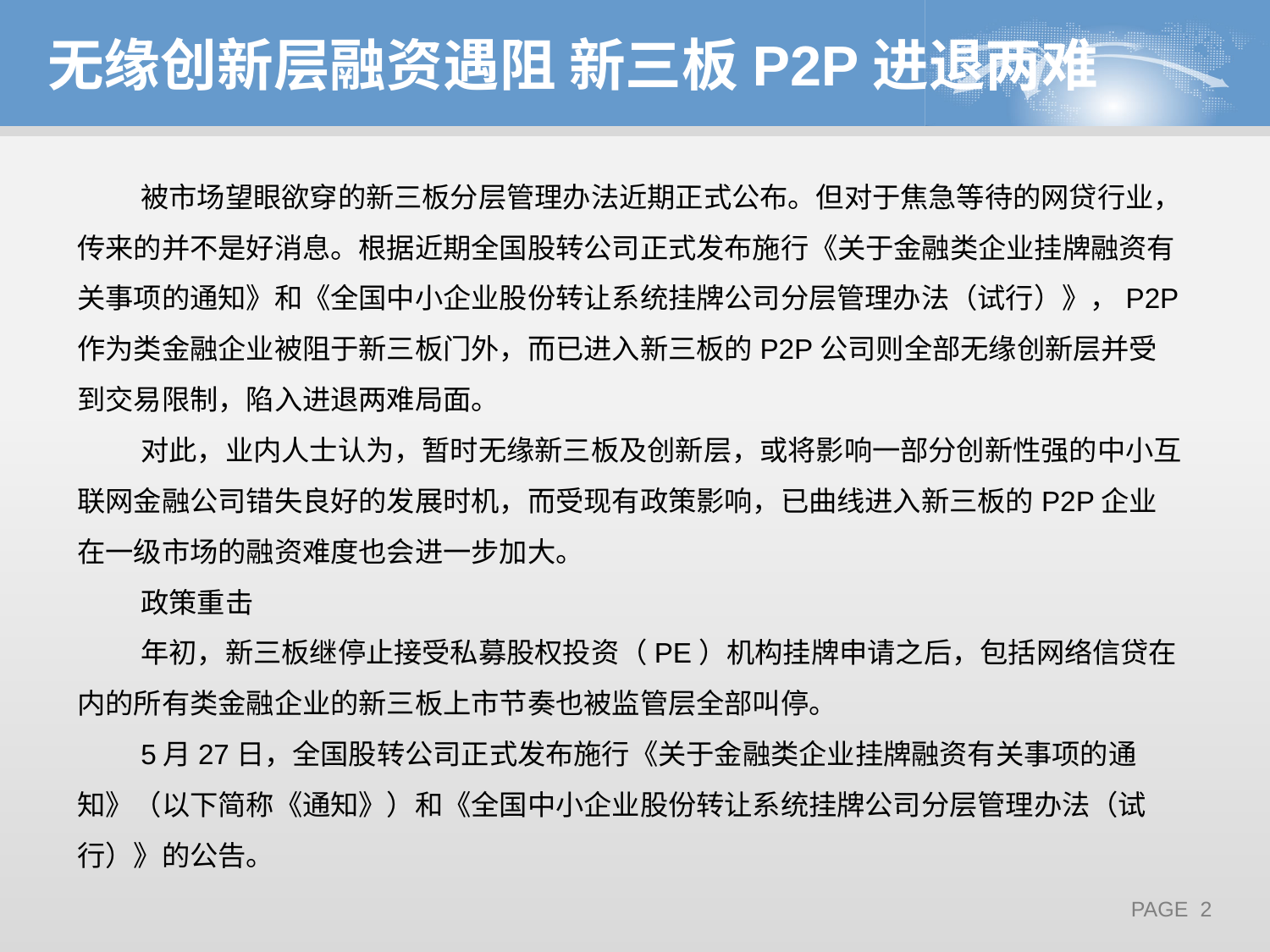

无缘创新层融资遇阻 新三板P2P进退两难
被市场望眼欲穿的新三板分层管理办法近期正式公布。但对于焦急等待的网贷行业，传来的并不是好消息。根据近期全国股转公司正式发布施行《关于金融类企业挂牌融资有关事项的通知》和《全国中小企业股份转让系统挂牌公司分层管理办法（试行）》，P2P作为类金融企业被阻于新三板门外，而已进入新三板的P2P公司则全部无缘创新层并受到交易限制，陷入进退两难局面。
对此，业内人士认为，暂时无缘新三板及创新层，或将影响一部分创新性强的中小互联网金融公司错失良好的发展时机，而受现有政策影响，已曲线进入新三板的P2P企业在一级市场的融资难度也会进一步加大。
政策重击
年初，新三板继停止接受私募股权投资（PE）机构挂牌申请之后，包括网络信贷在内的所有类金融企业的新三板上市节奏也被监管层全部叫停。
5月27日，全国股转公司正式发布施行《关于金融类企业挂牌融资有关事项的通知》（以下简称《通知》）和《全国中小企业股份转让系统挂牌公司分层管理办法（试行）》的公告。